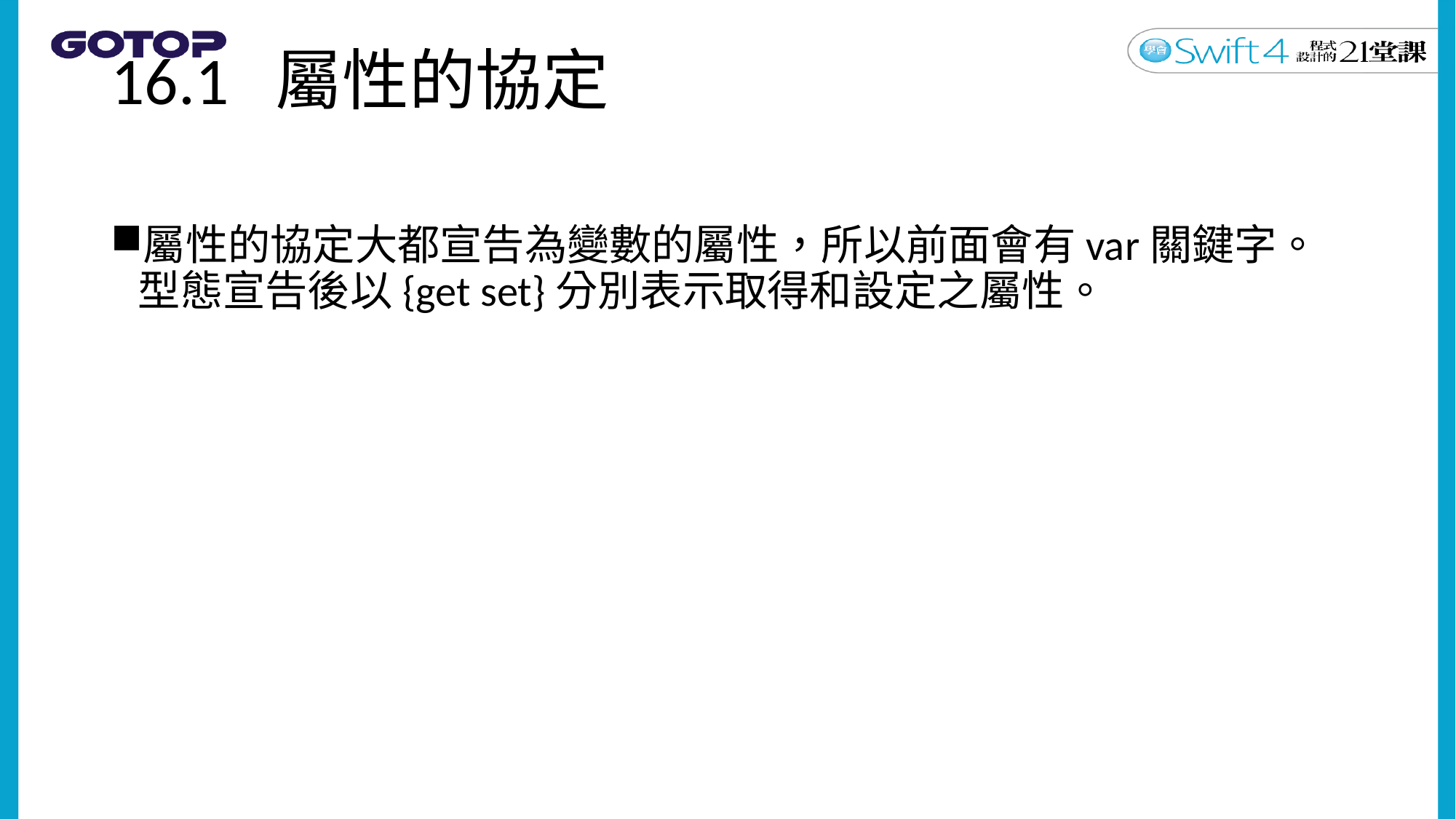

# 16.1  屬性的協定
屬性的協定大都宣告為變數的屬性，所以前面會有var關鍵字。型態宣告後以{get set}分別表示取得和設定之屬性。